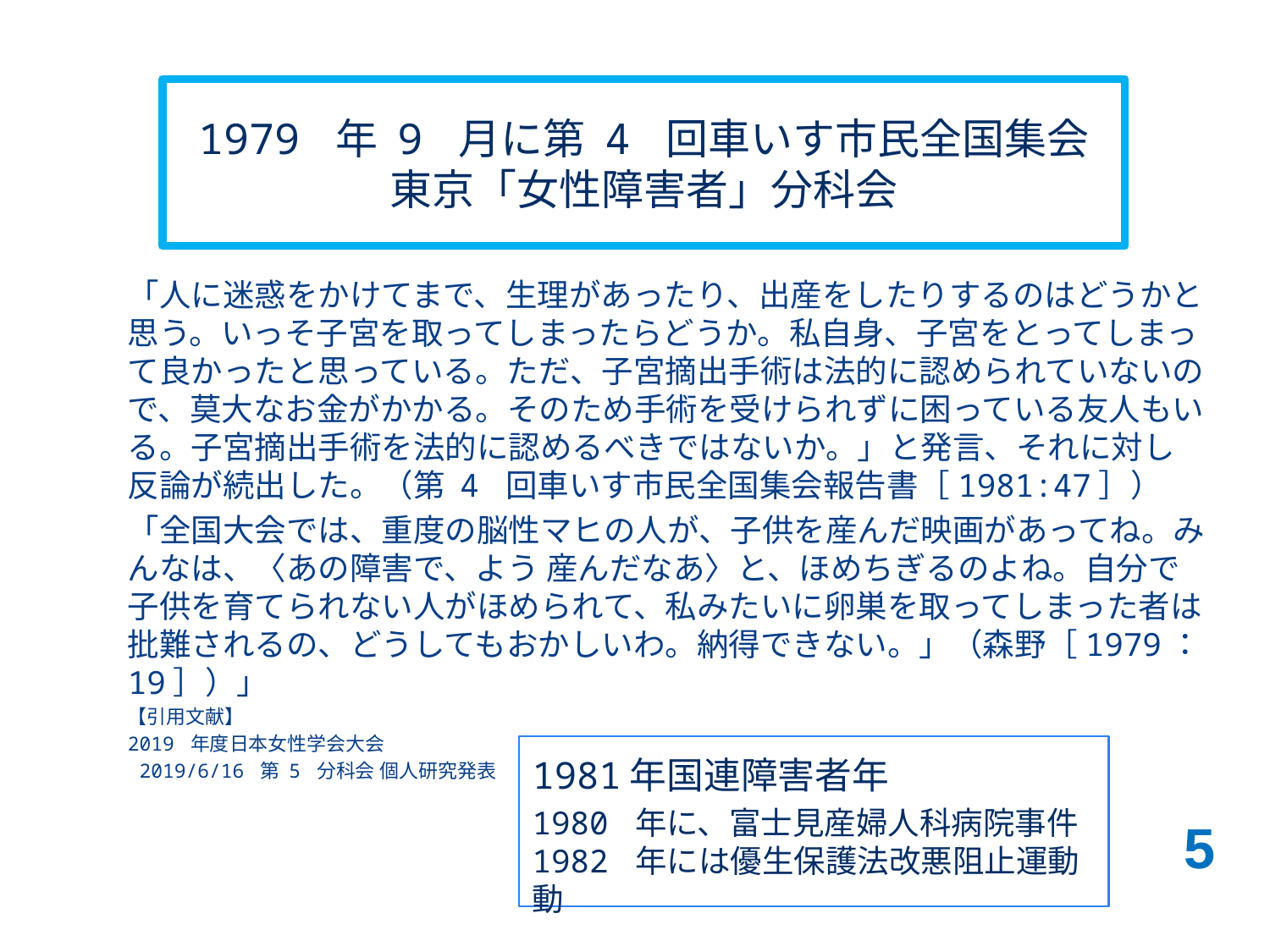

# 1979 年 9 月に第 4 回車いす市民全国集会 東京「女性障害者」分科会
「人に迷惑をかけてまで、生理があったり、出産をしたりするのはどうかと 思う。いっそ子宮を取ってしまったらどうか。私自身、子宮をとってしまって良かったと思っている。ただ、子宮摘出手術は法的に認められていないので、莫大なお金がかかる。そのため手術を受けられずに困っている友人もいる。子宮摘出手術を法的に認めるべきではないか。」と発言、それに対し反論が続出した。（第 4 回車いす市民全国集会報告書［1981:47］）
「全国大会では、重度の脳性マヒの人が、子供を産んだ映画があってね。みんなは、〈あの障害で、よう 産んだなあ〉と、ほめちぎるのよね。自分で子供を育てられない人がほめられて、私みたいに卵巣を取ってしまった者は批難されるの、どうしてもおかしいわ。納得できない。」（森野［1979：19］）」
【引用文献】
2019 年度日本女性学会大会
 2019/6/16 第 5 分科会 個人研究発表

1981年国連障害者年
1980 年に、富士見産婦人科病院事件1982 年には優生保護法改悪阻止運動動

5